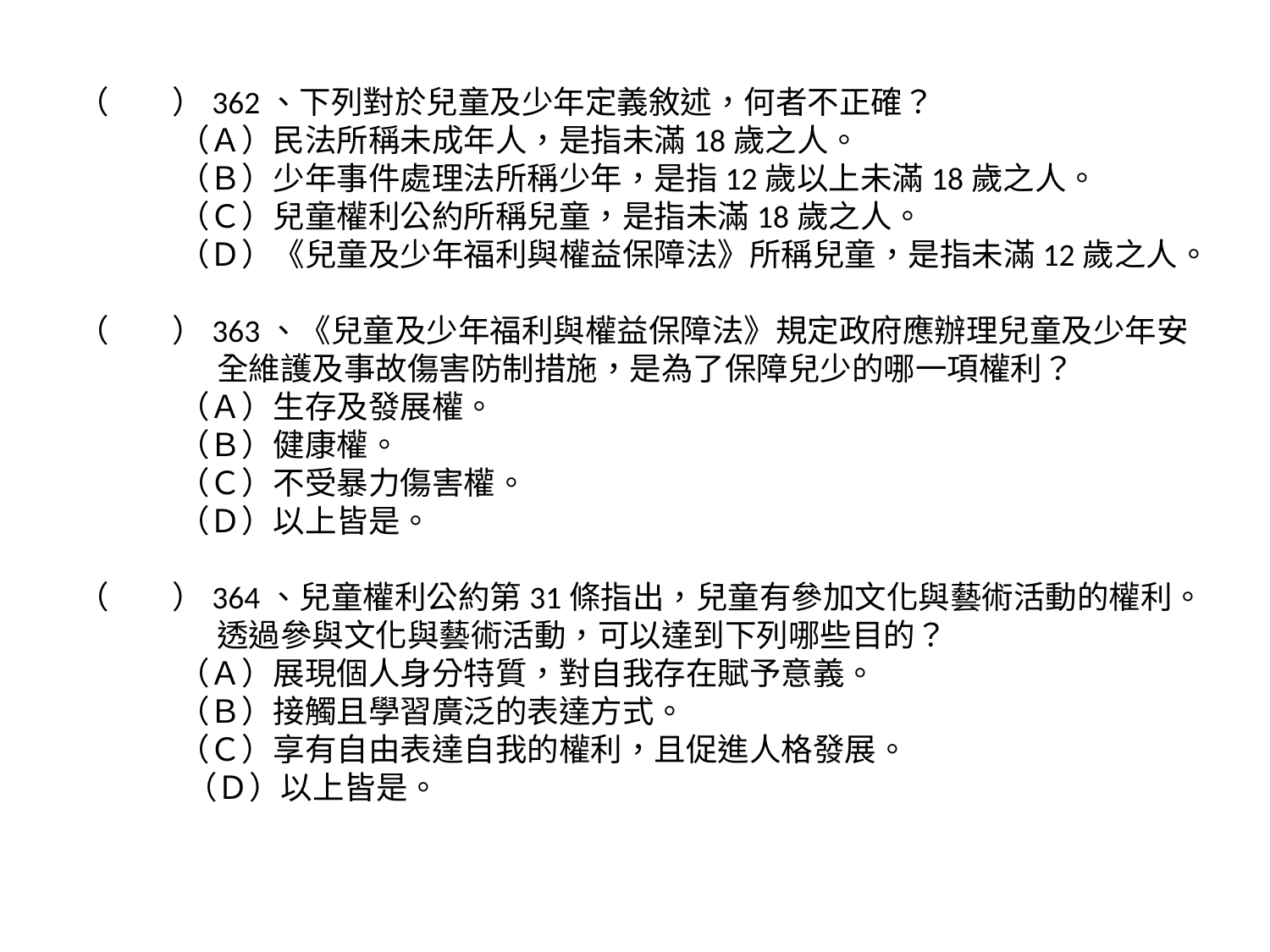

（　　）362、下列對於兒童及少年定義敘述，何者不正確？
（Ａ）民法所稱未成年人，是指未滿18歲之人。
（Ｂ）少年事件處理法所稱少年，是指12歲以上未滿18歲之人。
（Ｃ）兒童權利公約所稱兒童，是指未滿18歲之人。
（Ｄ）《兒童及少年福利與權益保障法》所稱兒童，是指未滿12歲之人。

（　　）363、《兒童及少年福利與權益保障法》規定政府應辦理兒童及少年安全維護及事故傷害防制措施，是為了保障兒少的哪一項權利？
（Ａ）生存及發展權。
（Ｂ）健康權。
（Ｃ）不受暴力傷害權。
（Ｄ）以上皆是。

（　　）364、兒童權利公約第31條指出，兒童有參加文化與藝術活動的權利。透過參與文化與藝術活動，可以達到下列哪些目的？
（Ａ）展現個人身分特質，對自我存在賦予意義。
（Ｂ）接觸且學習廣泛的表達方式。
（Ｃ）享有自由表達自我的權利，且促進人格發展。
              （Ｄ）以上皆是。